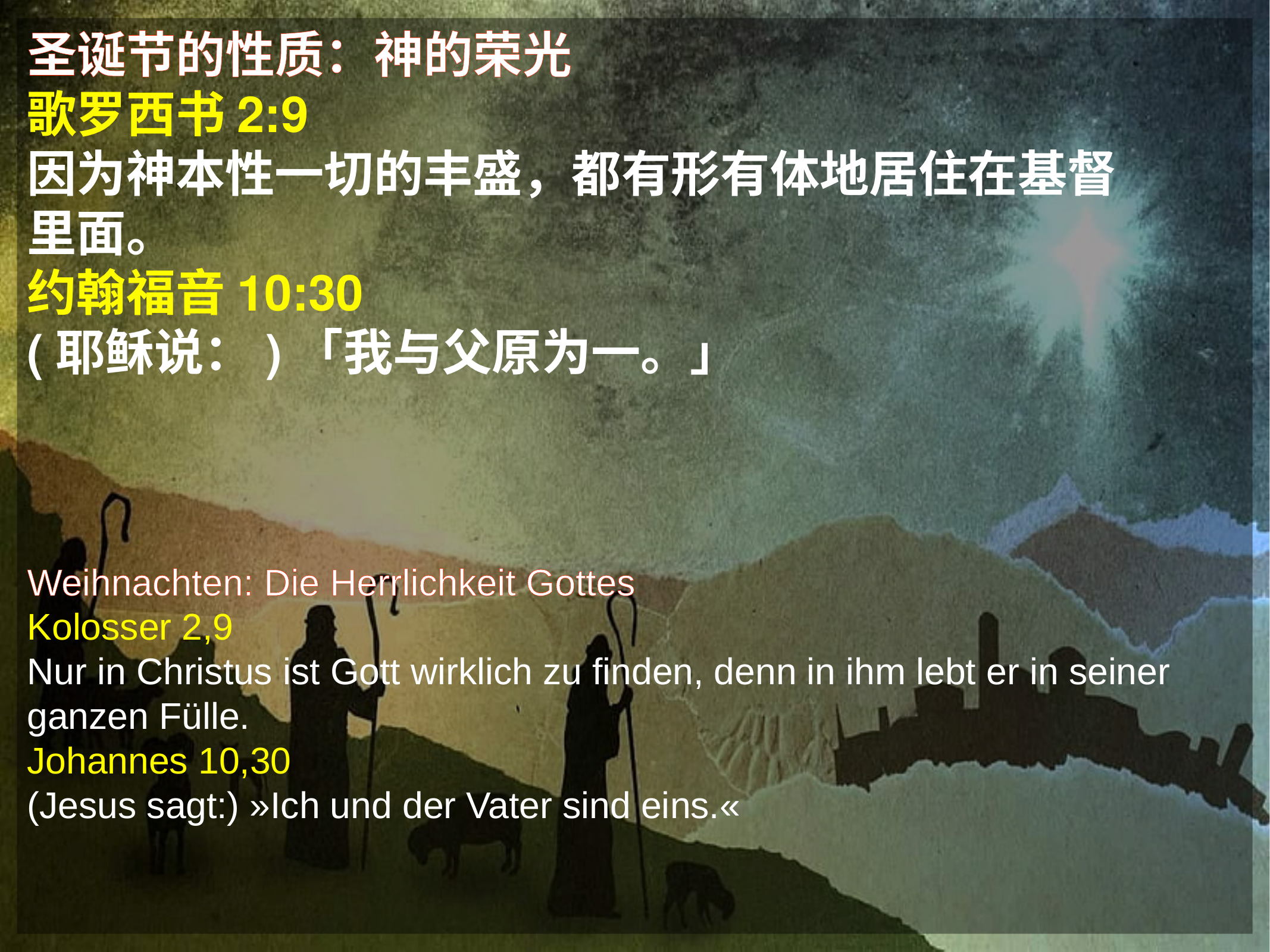

# 圣诞节的性质：神的荣光
歌罗西书2:9
因为神本性一切的丰盛，都有形有体地居住在基督
里面。
约翰福音10:30
(耶稣说：)「我与父原为一。」

Weihnachten: Die Herrlichkeit Gottes
Kolosser 2,9
Nur in Christus ist Gott wirklich zu finden, denn in ihm lebt er in seiner ganzen Fülle.
Johannes 10,30
(Jesus sagt:) »Ich und der Vater sind eins.«